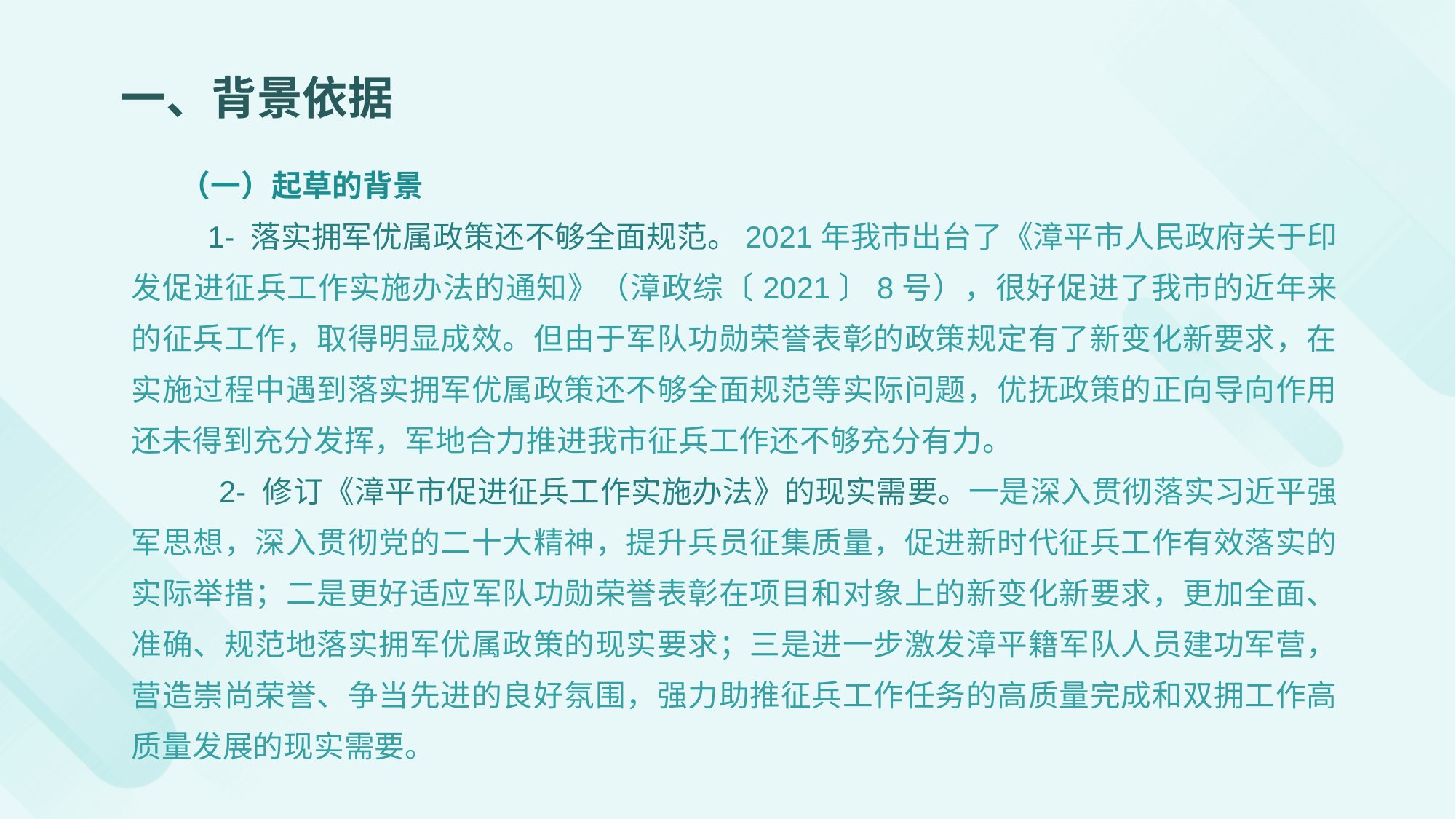

一、背景依据
      （一）起草的背景
         1- 落实拥军优属政策还不够全面规范。2021年我市出台了《漳平市人民政府关于印发促进征兵工作实施办法的通知》（漳政综〔2021〕8号），很好促进了我市的近年来的征兵工作，取得明显成效。但由于军队功勋荣誉表彰的政策规定有了新变化新要求，在实施过程中遇到落实拥军优属政策还不够全面规范等实际问题，优抚政策的正向导向作用还未得到充分发挥，军地合力推进我市征兵工作还不够充分有力。
          2- 修订《漳平市促进征兵工作实施办法》的现实需要。一是深入贯彻落实习近平强军思想，深入贯彻党的二十大精神，提升兵员征集质量，促进新时代征兵工作有效落实的实际举措；二是更好适应军队功勋荣誉表彰在项目和对象上的新变化新要求，更加全面、准确、规范地落实拥军优属政策的现实要求；三是进一步激发漳平籍军队人员建功军营，营造崇尚荣誉、争当先进的良好氛围，强力助推征兵工作任务的高质量完成和双拥工作高质量发展的现实需要。